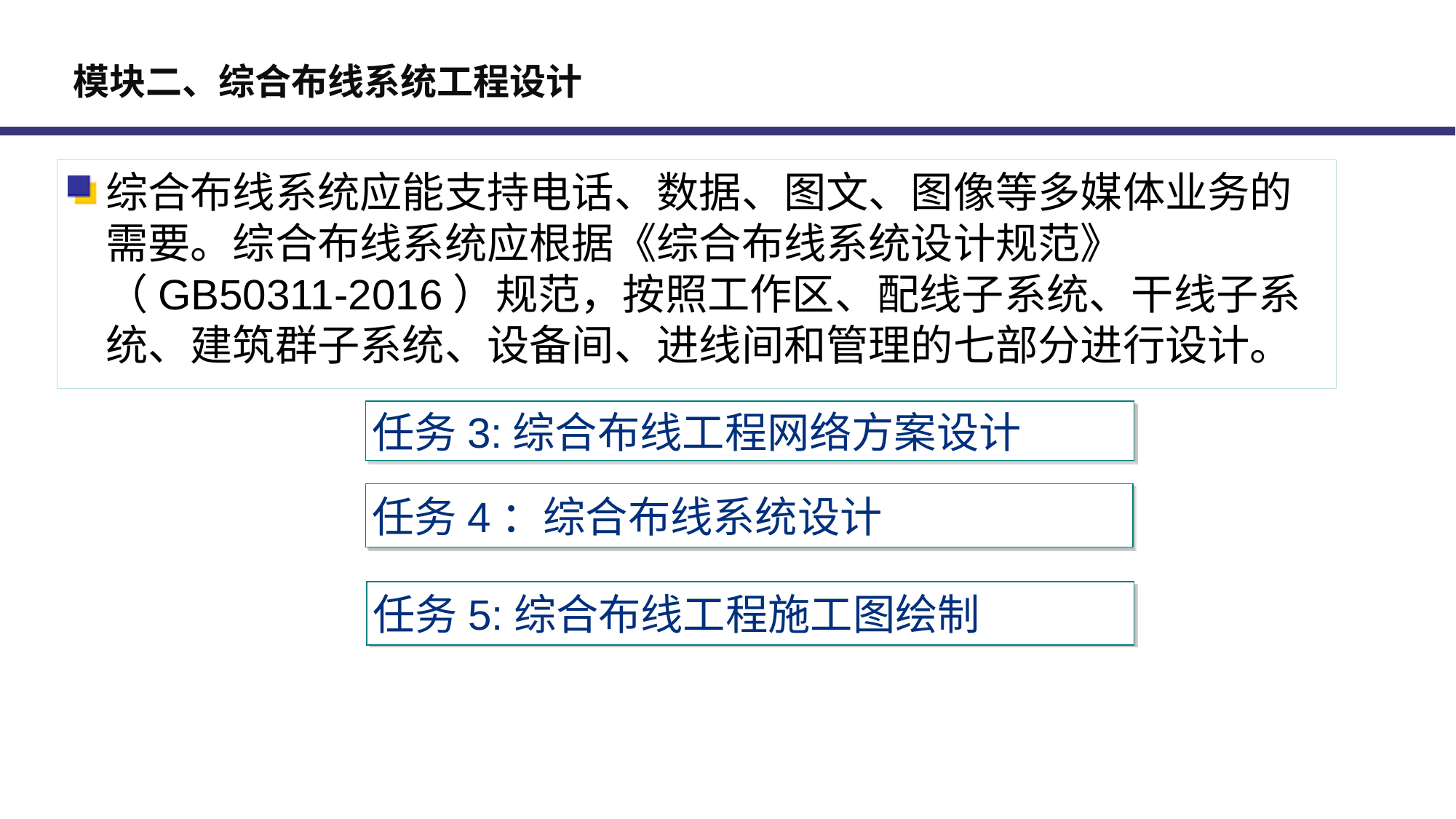

# 模块二、综合布线系统工程设计
综合布线系统应能支持电话、数据、图文、图像等多媒体业务的需要。综合布线系统应根据《综合布线系统设计规范》（GB50311-2016）规范，按照工作区、配线子系统、干线子系统、建筑群子系统、设备间、进线间和管理的七部分进行设计。
任务3:综合布线工程网络方案设计
任务4：综合布线系统设计
任务5:综合布线工程施工图绘制